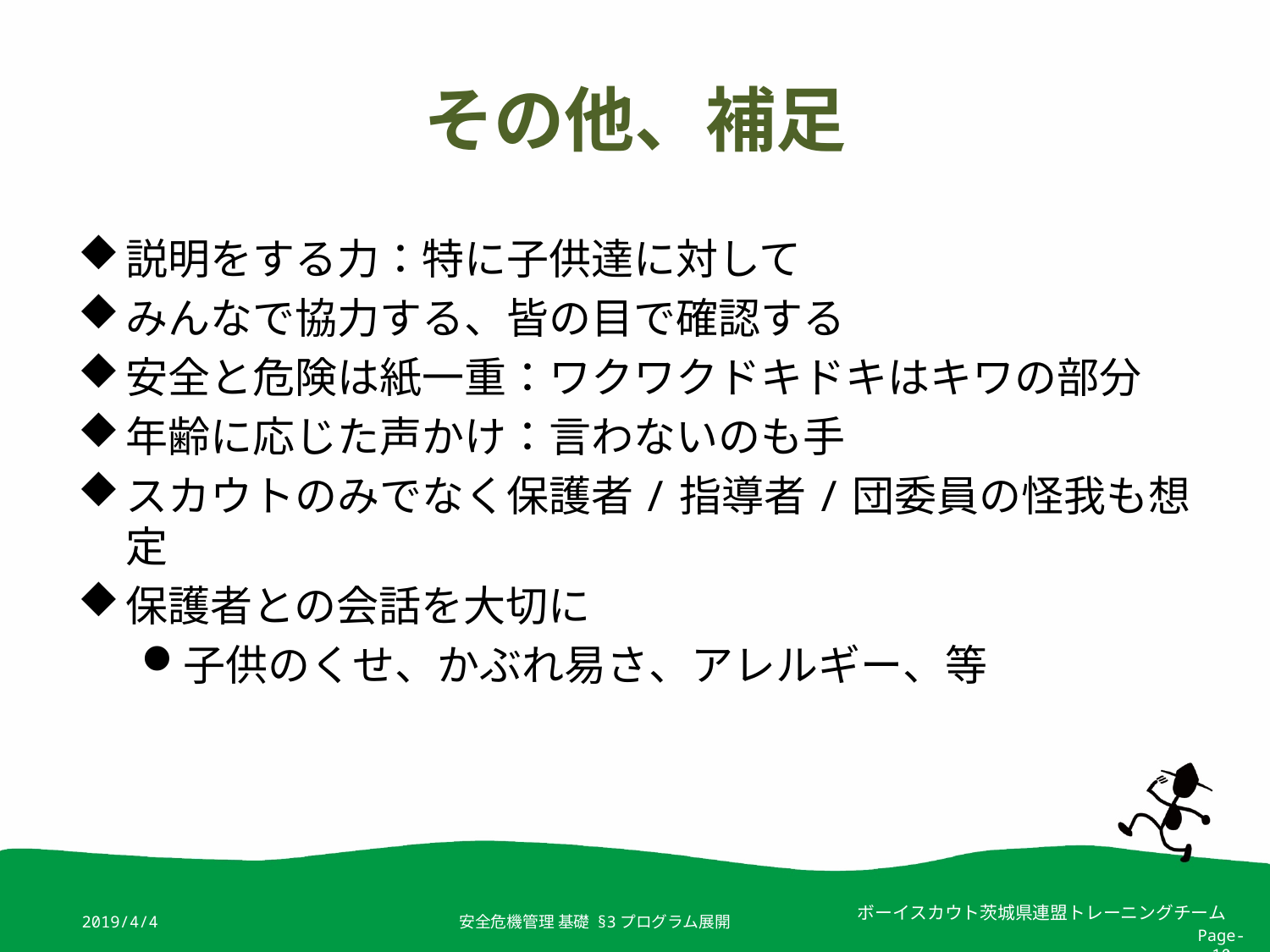

# その他、補足
説明をする力：特に子供達に対して
みんなで協力する、皆の目で確認する
安全と危険は紙一重：ワクワクドキドキはキワの部分
年齢に応じた声かけ：言わないのも手
スカウトのみでなく保護者/指導者/団委員の怪我も想定
保護者との会話を大切に
子供のくせ、かぶれ易さ、アレルギー、等
2019/4/4
安全危機管理 基礎 §3プログラム展開
Page-10